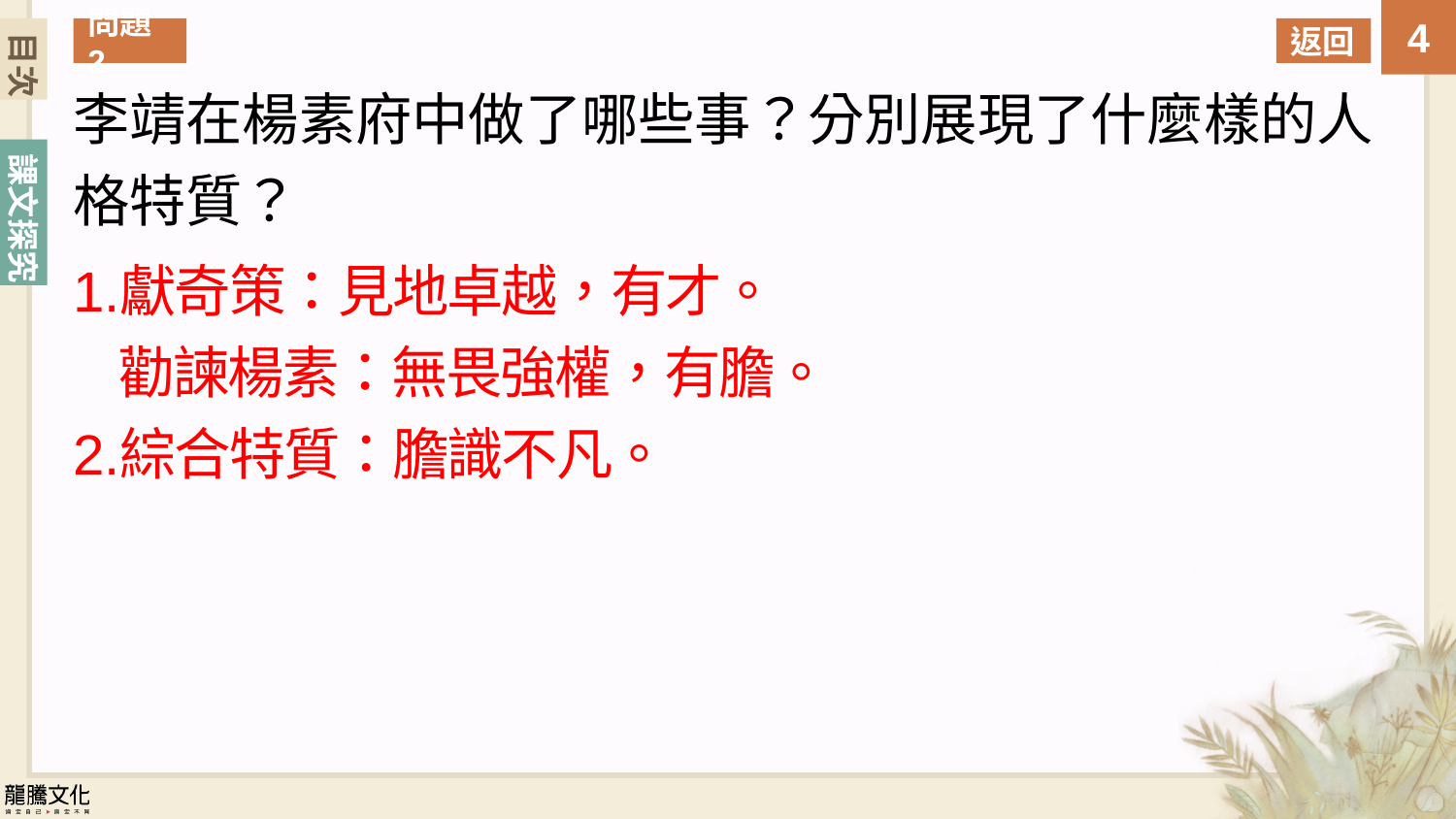

目次
問題2
返回
李靖在楊素府中做了哪些事？分別展現了什麼樣的人格特質？
獻奇策：見地卓越，有才。
勸諫楊素：無畏強權，有膽。
綜合特質：膽識不凡。